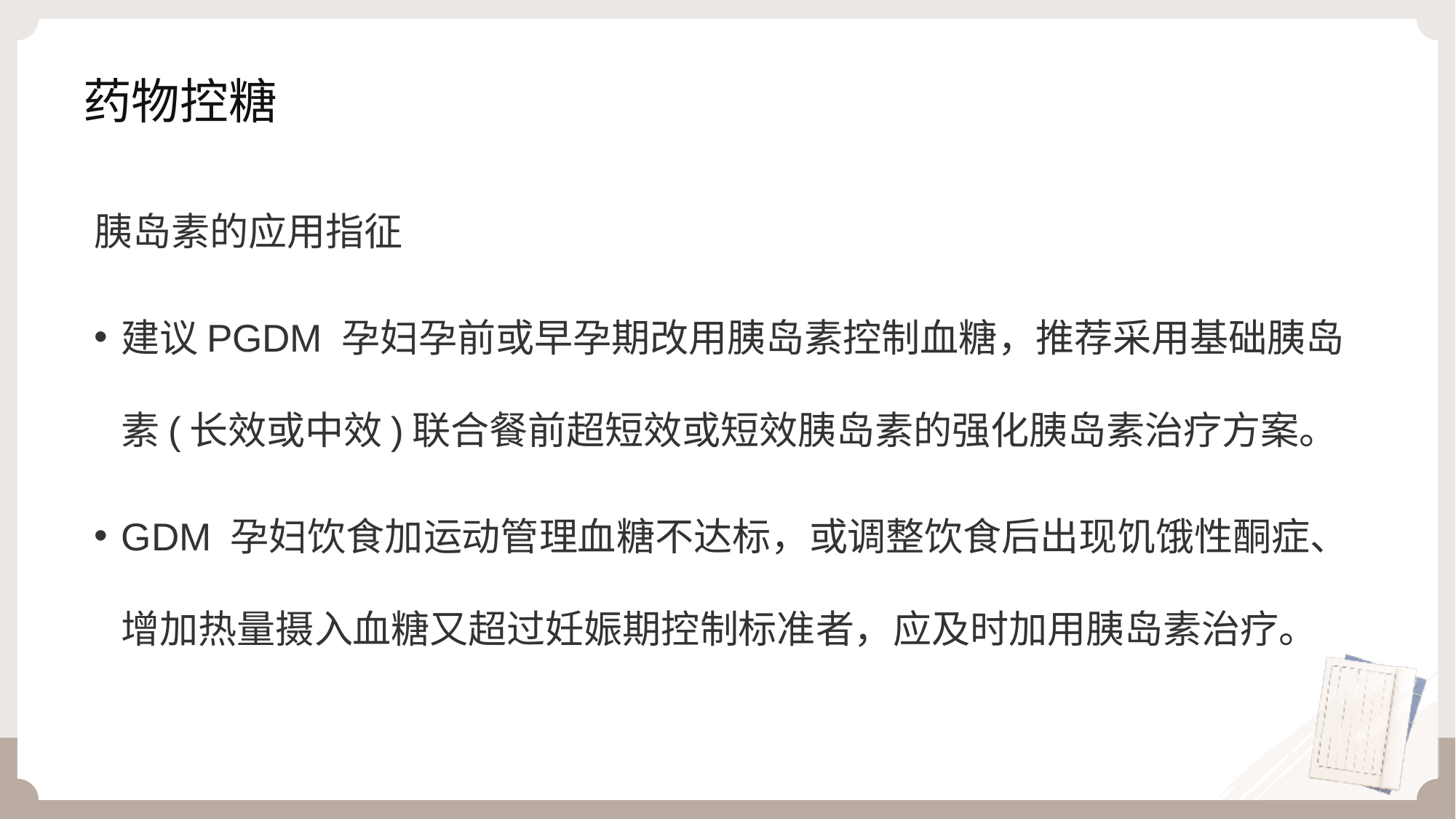

# 药物控糖
胰岛素的应用指征
建议PGDM 孕妇孕前或早孕期改用胰岛素控制血糖，推荐采用基础胰岛素(长效或中效)联合餐前超短效或短效胰岛素的强化胰岛素治疗方案。
GDM 孕妇饮食加运动管理血糖不达标，或调整饮食后出现饥饿性酮症、增加热量摄入血糖又超过妊娠期控制标准者，应及时加用胰岛素治疗。